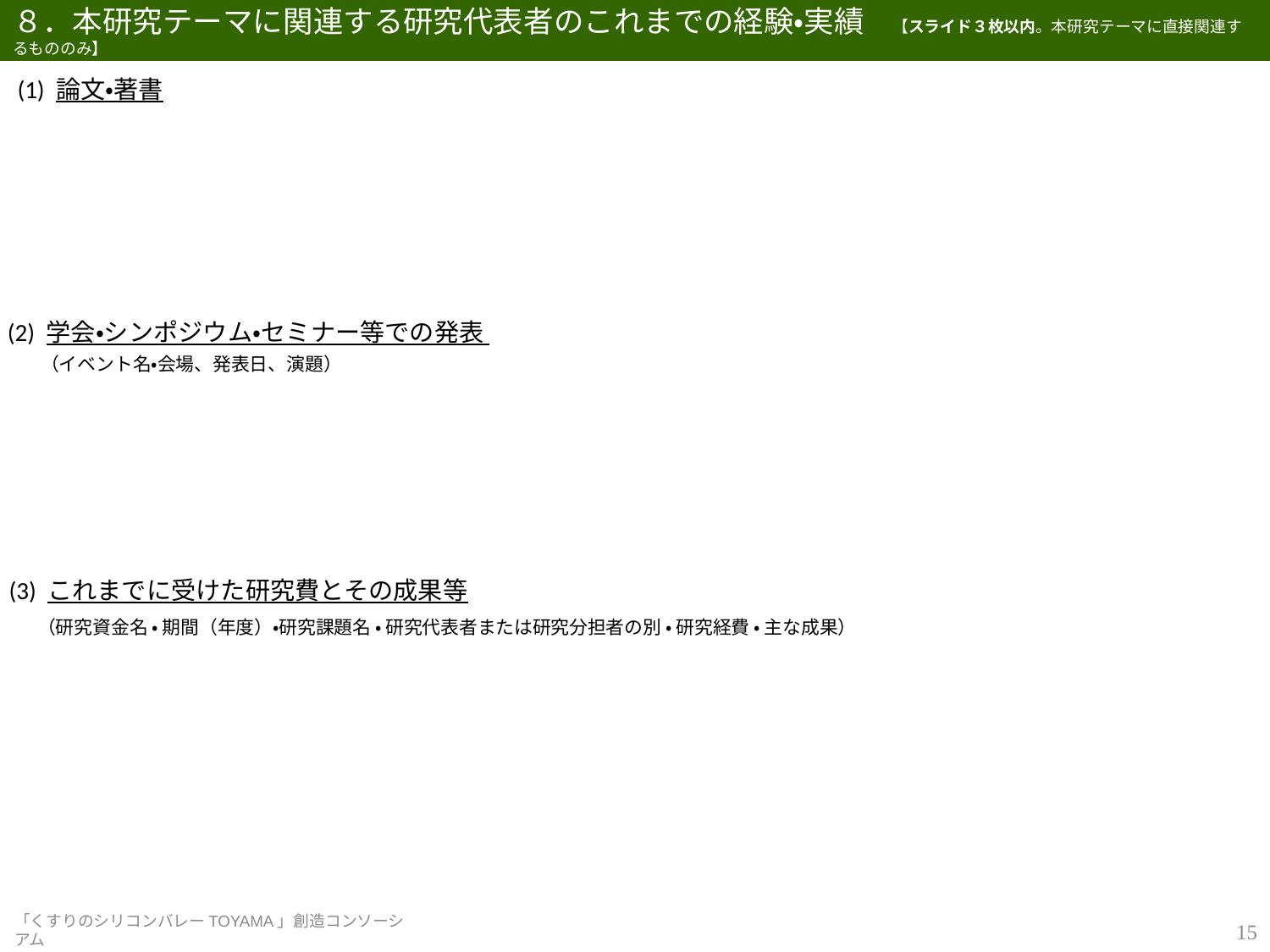

# ８．本研究テーマに関連する研究代表者のこれまでの経験・実績　【スライド３枚以内。本研究テーマに直接関連するもののみ】
(1) 論文・著書
(2) 学会・シンポジウム・セミナー等での発表
     （イベント名・会場、発表日、演題）
(3) これまでに受けた研究費とその成果等
      （研究資金名 ・ 期間（年度）・研究課題名 ・ 研究代表者または研究分担者の別 ・ 研究経費 ・ 主な成果）
15
「くすりのシリコンバレーTOYAMA」創造コンソーシアム